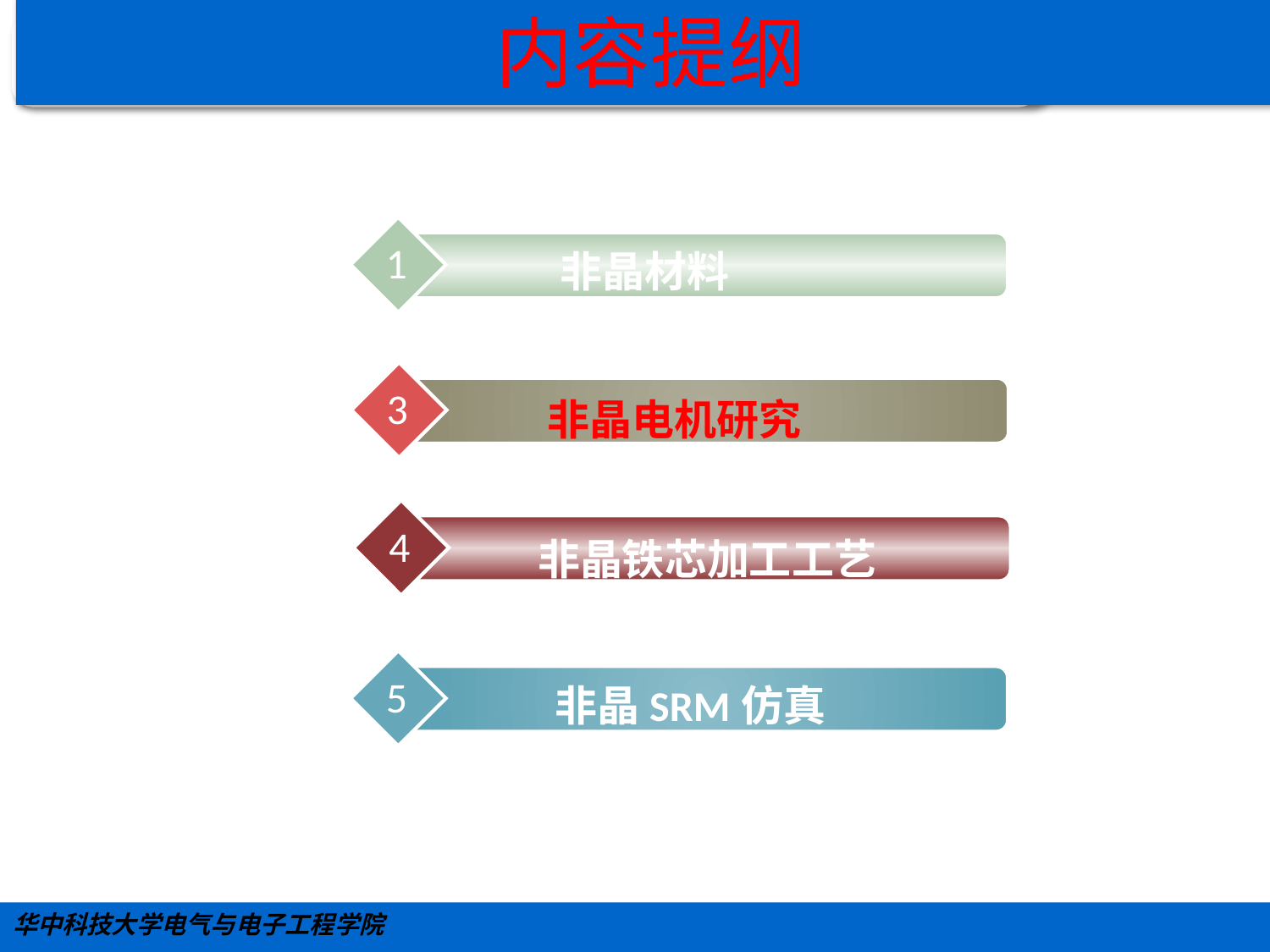

# 内容提纲

1

     非晶材料

3

非晶电机研究

4

        非晶铁芯加工工艺

5

             非晶SRM仿真
华中科技大学电气与电子工程学院